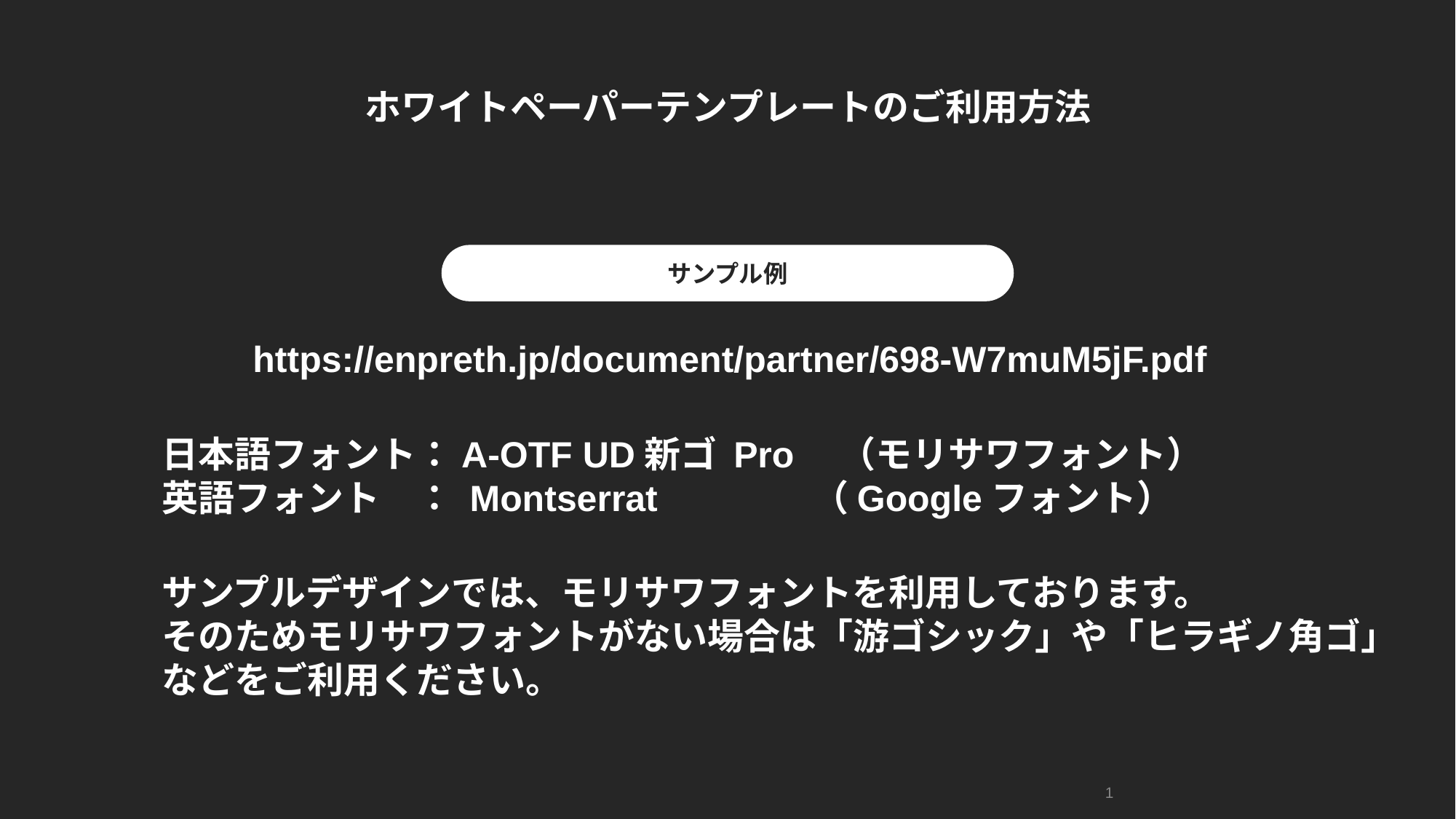

ホワイトペーパーテンプレートのご利用方法
サンプル例
https://enpreth.jp/document/partner/698-W7muM5jF.pdf
日本語フォント：A-OTF UD新ゴ Pro　（モリサワフォント）
英語フォント　： Montserrat　　　　（Googleフォント）
サンプルデザインでは、モリサワフォントを利用しております。
そのためモリサワフォントがない場合は「游ゴシック」や「ヒラギノ角ゴ」などをご利用ください。
1